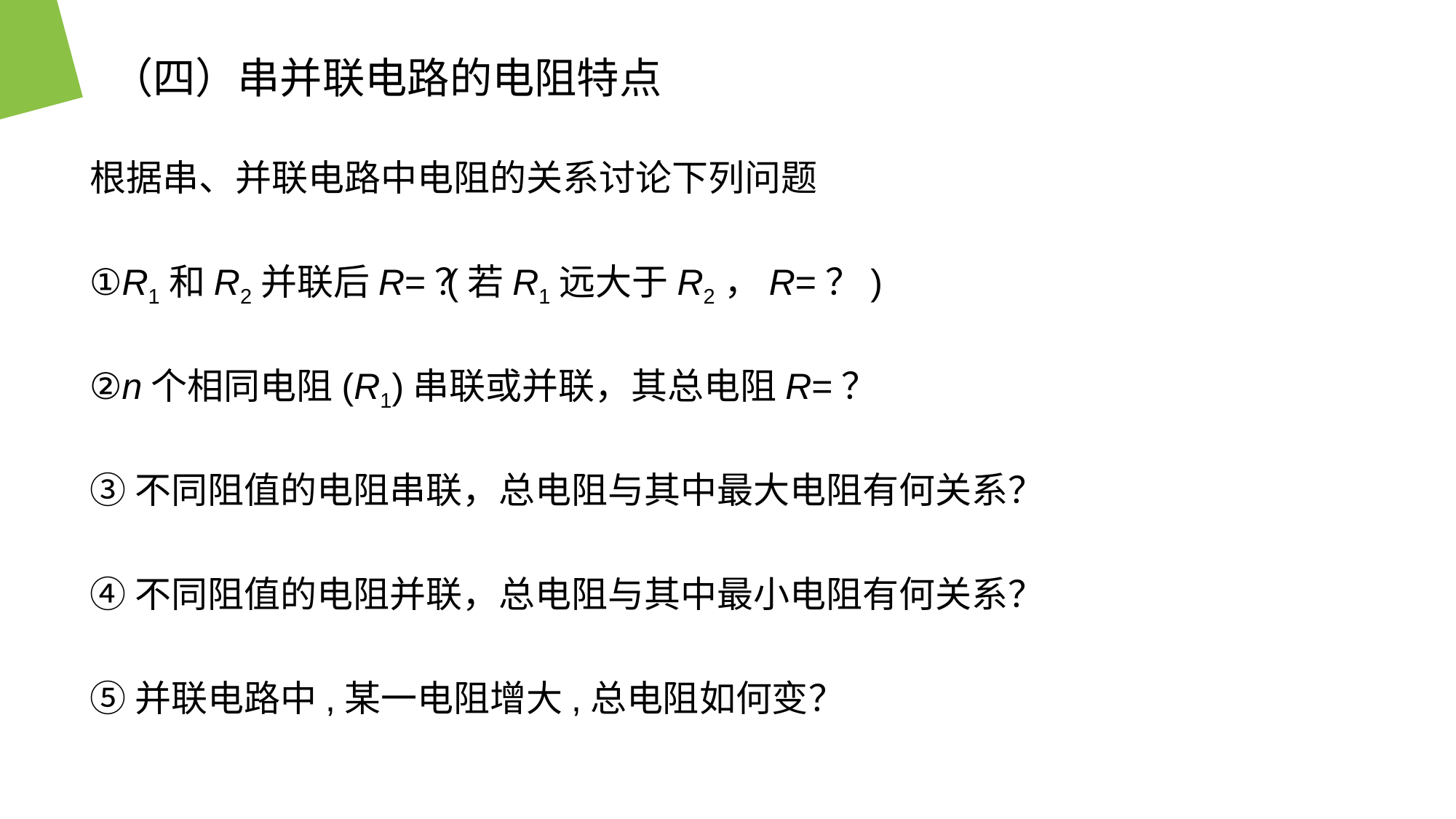

（四）串并联电路的电阻特点
根据串、并联电路中电阻的关系讨论下列问题
(若R1远大于R2，R=？)
①R1和R2并联后R=？
②n个相同电阻(R1)串联或并联，其总电阻R=？
③不同阻值的电阻串联，总电阻与其中最大电阻有何关系？
④不同阻值的电阻并联，总电阻与其中最小电阻有何关系？
⑤并联电路中,某一电阻增大,总电阻如何变？